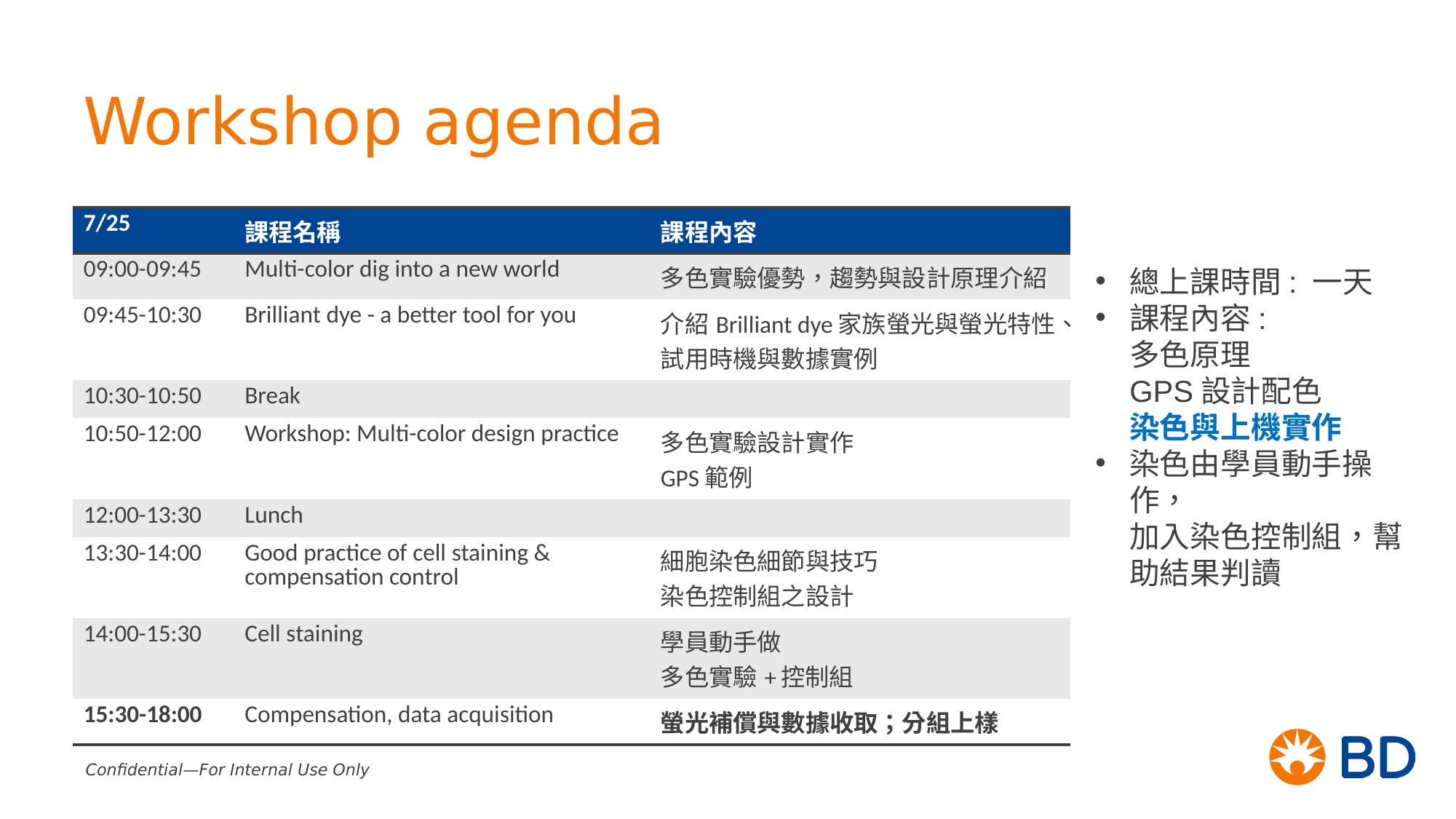

# Workshop agenda
| 7/25 | 課程名稱 | 課程內容 |
| --- | --- | --- |
| 09:00-09:45 | Multi-color dig into a new world | 多色實驗優勢，趨勢與設計原理介紹 |
| 09:45-10:30 | Brilliant dye - a better tool for you | 介紹Brilliant dye家族螢光與螢光特性、試用時機與數據實例 |
| 10:30-10:50 | Break |  |
| 10:50-12:00 | Workshop: Multi-color design practice | 多色實驗設計實作 GPS範例 |
| 12:00-13:30 | Lunch |  |
| 13:30-14:00 | Good practice of cell staining & compensation control | 細胞染色細節與技巧 染色控制組之設計 |
| 14:00-15:30 | Cell staining | 學員動手做 多色實驗+控制組 |
| 15:30-18:00 | Compensation, data acquisition | 螢光補償與數據收取；分組上樣 |
總上課時間: 一天
課程內容:
多色原理
GPS設計配色
染色與上機實作
染色由學員動手操作，
加入染色控制組，幫助結果判讀